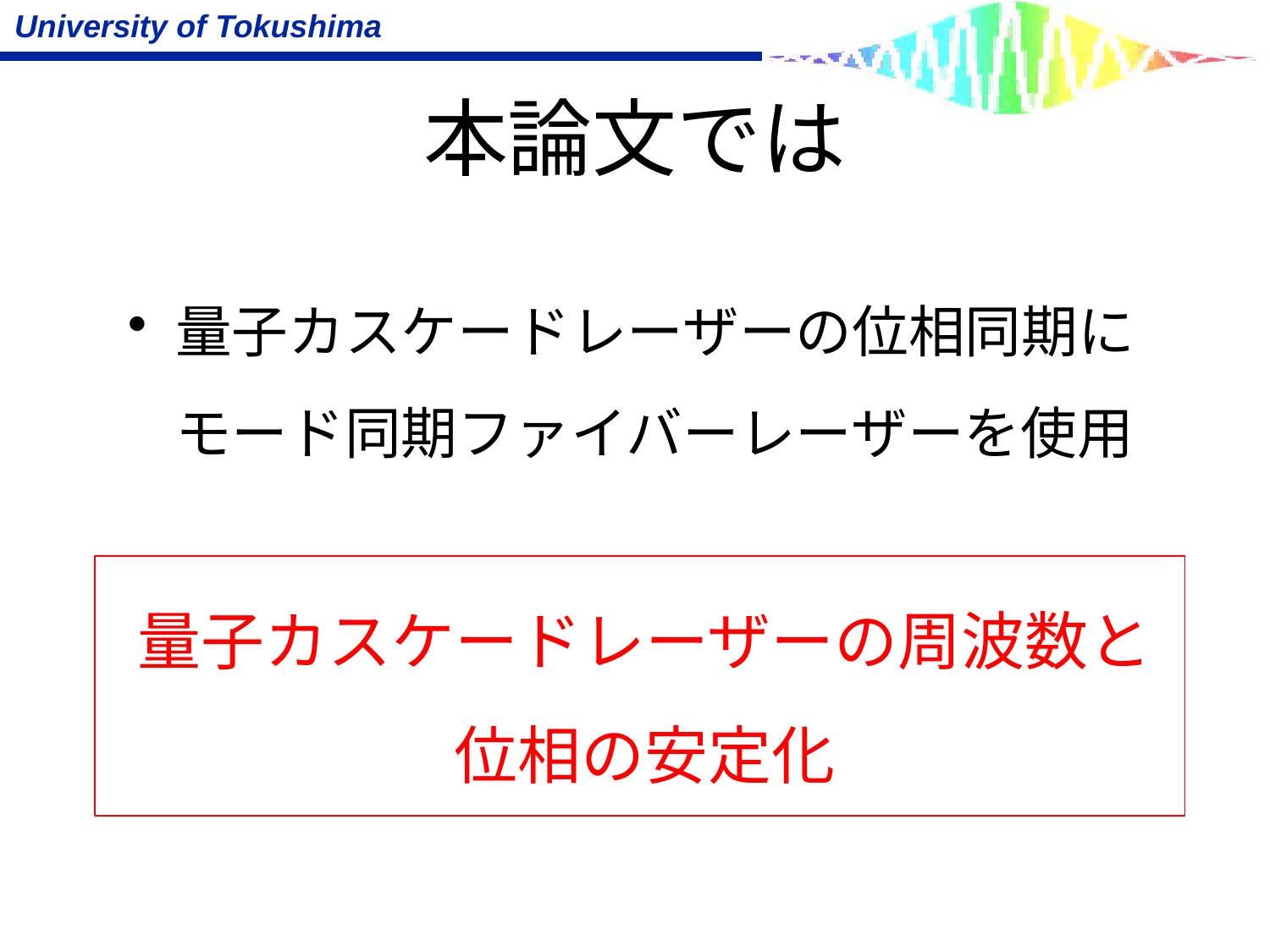

# 本論文では
量子カスケードレーザーの位相同期にモード同期ファイバーレーザーを使用

量子カスケードレーザーの周波数と位相の安定化